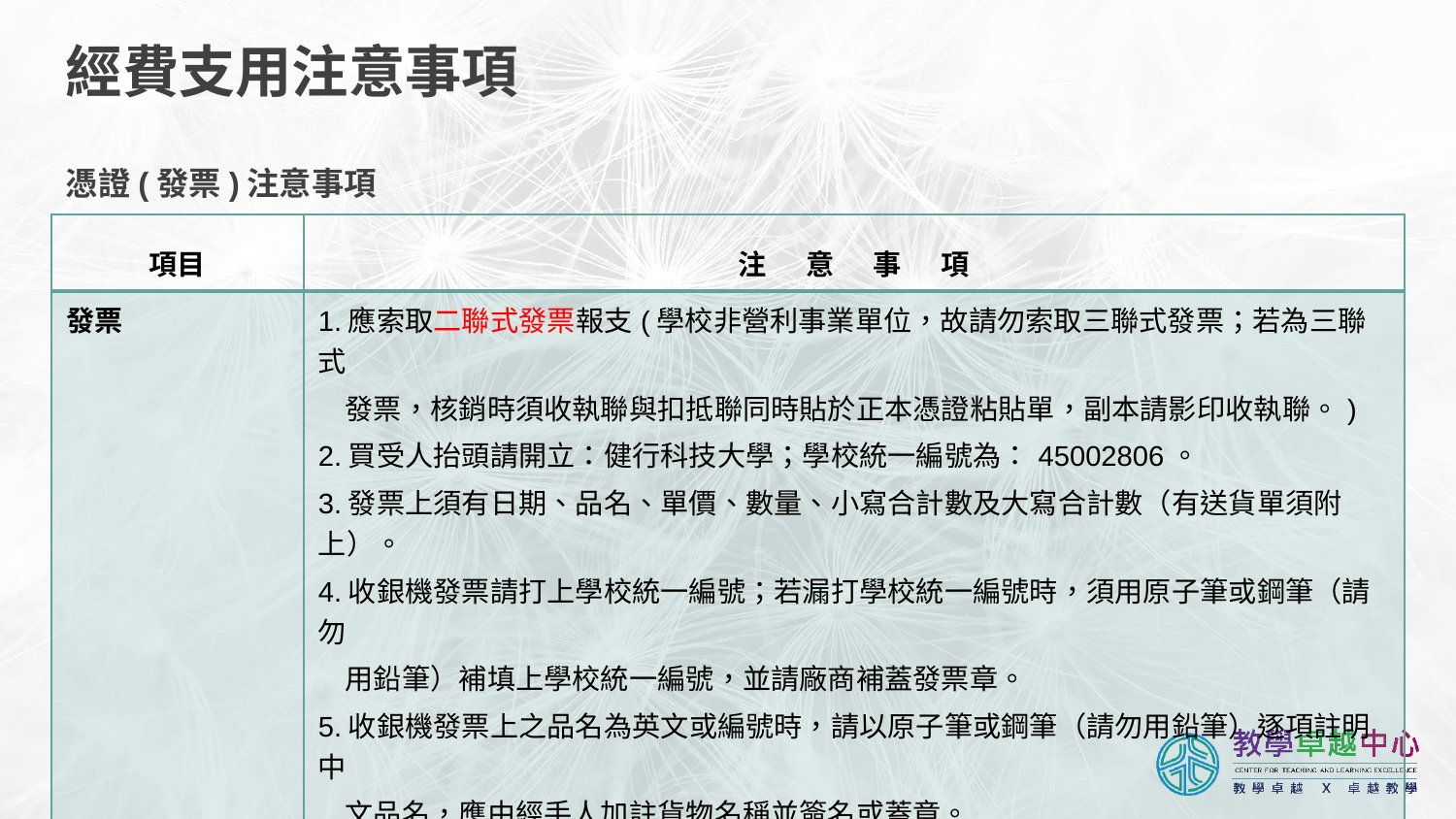

# 經費支用注意事項
憑證(發票)注意事項
| 項目 | 注 意 事 項 |
| --- | --- |
| 發票 | 1.應索取二聯式發票報支(學校非營利事業單位，故請勿索取三聯式發票；若為三聯式 發票，核銷時須收執聯與扣抵聯同時貼於正本憑證粘貼單，副本請影印收執聯。) 2.買受人抬頭請開立：健行科技大學；學校統一編號為：45002806。 3.發票上須有日期、品名、單價、數量、小寫合計數及大寫合計數（有送貨單須附上）。 4.收銀機發票請打上學校統一編號；若漏打學校統一編號時，須用原子筆或鋼筆（請勿 用鉛筆）補填上學校統一編號，並請廠商補蓋發票章。 5.收銀機發票上之品名為英文或編號時，請以原子筆或鋼筆（請勿用鉛筆）逐項註明中 文品名，應由經手人加註貨物名稱並簽名或蓋章。 6.若發票不慎遺失，請向廠商影印發票第一聯存根聯，並加蓋廠商統一發票專用章及 與正本相符章，再行報支；若統一發票專用章上無負責人姓名，需另蓋負責人私章。 |